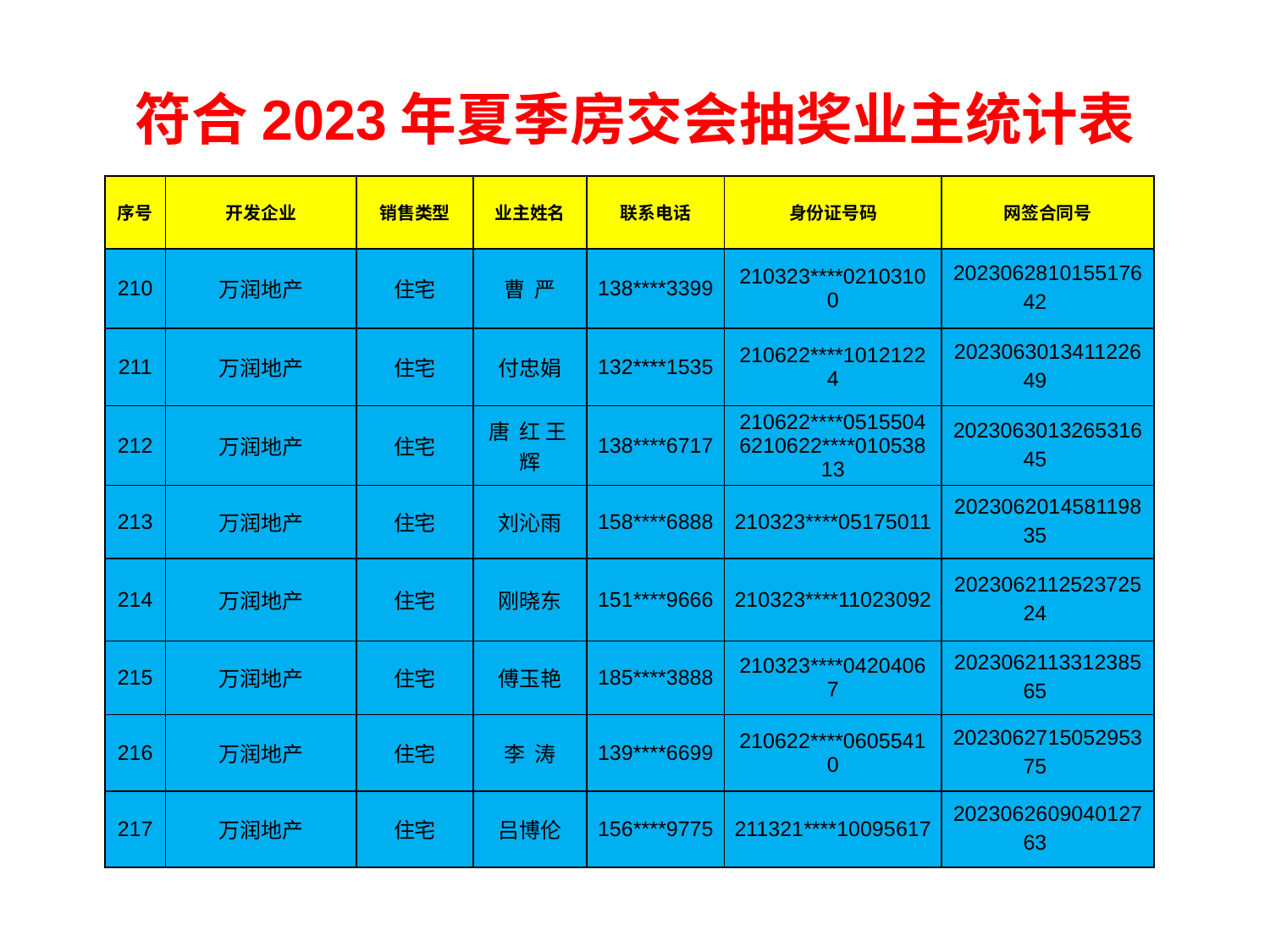

# 符合2023年夏季房交会抽奖业主统计表
| 序号 | 开发企业 | 销售类型 | 业主姓名 | 联系电话 | 身份证号码 | 网签合同号 |
| --- | --- | --- | --- | --- | --- | --- |
| 210 | 万润地产 | 住宅 | 曹 严 | 138\*\*\*\*3399 | 210323\*\*\*\*02103100 | 202306281015517642 |
| 211 | 万润地产 | 住宅 | 付忠娟 | 132\*\*\*\*1535 | 210622\*\*\*\*10121224 | 202306301341122649 |
| 212 | 万润地产 | 住宅 | 唐 红 王 辉 | 138\*\*\*\*6717 | 210622\*\*\*\*05155046210622\*\*\*\*01053813 | 202306301326531645 |
| 213 | 万润地产 | 住宅 | 刘沁雨 | 158\*\*\*\*6888 | 210323\*\*\*\*05175011 | 202306201458119835 |
| 214 | 万润地产 | 住宅 | 刚晓东 | 151\*\*\*\*9666 | 210323\*\*\*\*11023092 | 202306211252372524 |
| 215 | 万润地产 | 住宅 | 傅玉艳 | 185\*\*\*\*3888 | 210323\*\*\*\*04204067 | 202306211331238565 |
| 216 | 万润地产 | 住宅 | 李 涛 | 139\*\*\*\*6699 | 210622\*\*\*\*06055410 | 202306271505295375 |
| 217 | 万润地产 | 住宅 | 吕博伦 | 156\*\*\*\*9775 | 211321\*\*\*\*10095617 | 202306260904012763 |